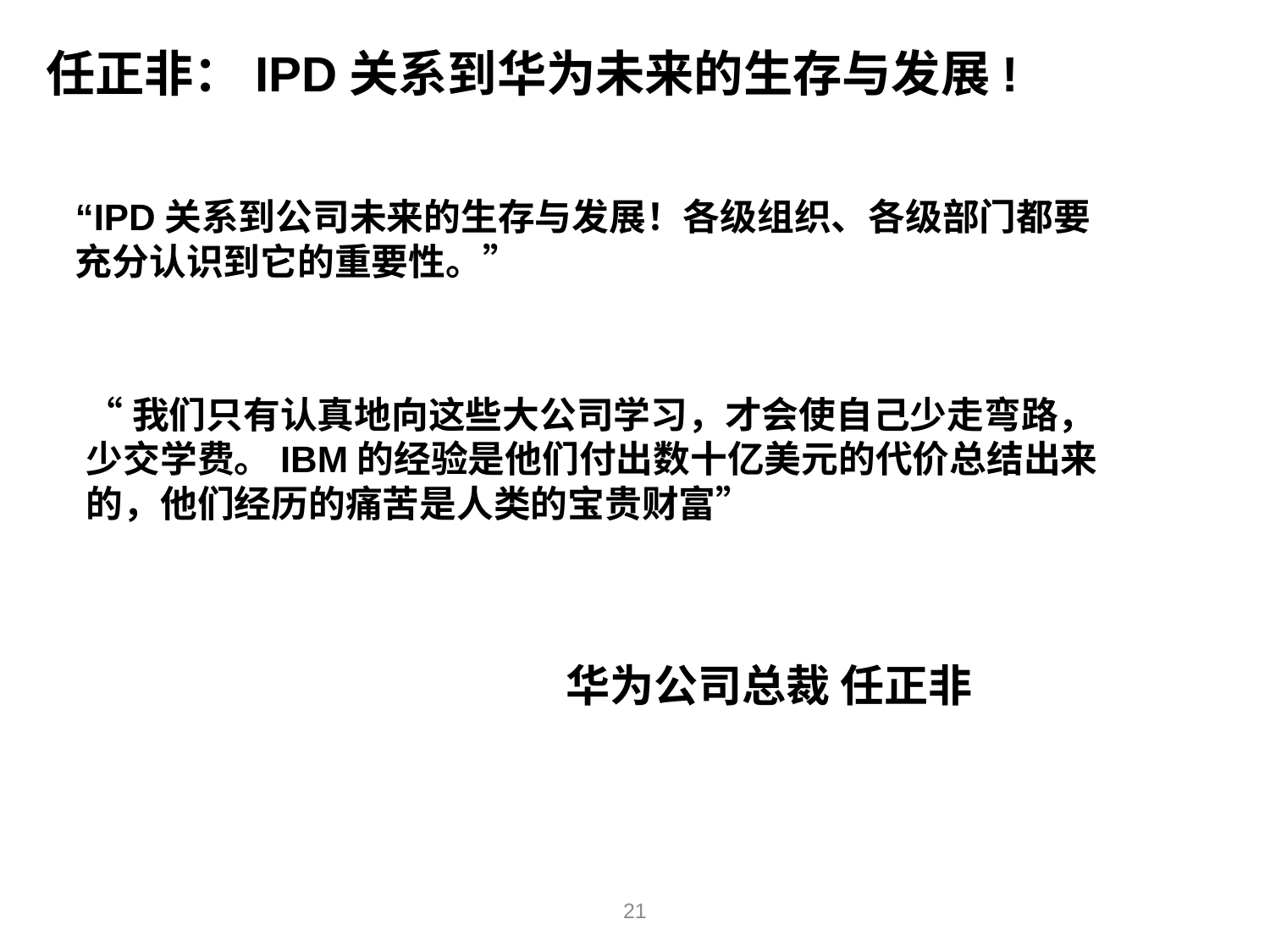

任正非：IPD关系到华为未来的生存与发展!
“IPD关系到公司未来的生存与发展！各级组织、各级部门都要充分认识到它的重要性。”
“我们只有认真地向这些大公司学习，才会使自己少走弯路，少交学费。IBM的经验是他们付出数十亿美元的代价总结出来的，他们经历的痛苦是人类的宝贵财富”
华为公司总裁 任正非
21